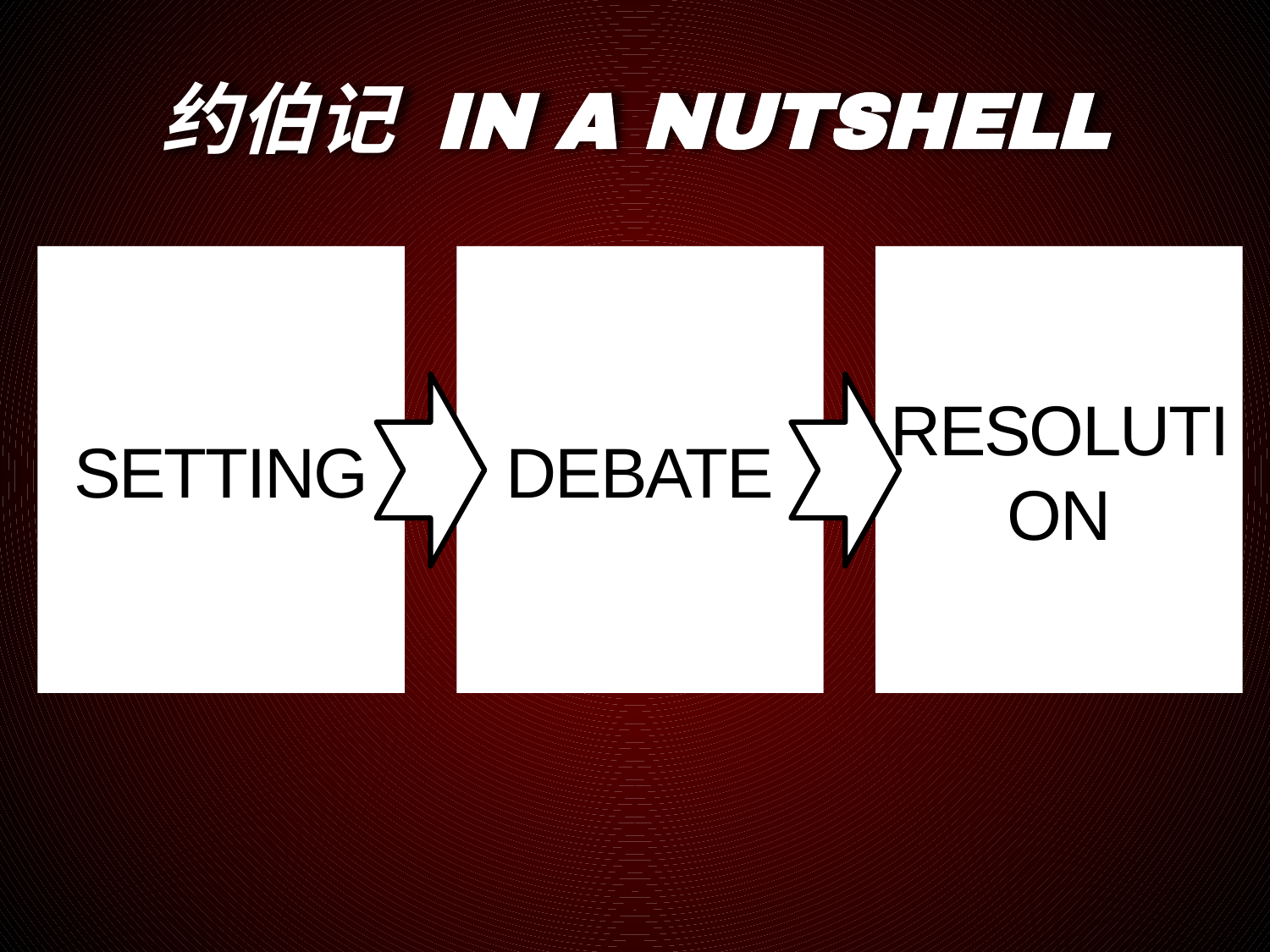

# 约伯记 IN A NUTSHELL
SETTING
DEBATE
RESOLUTION